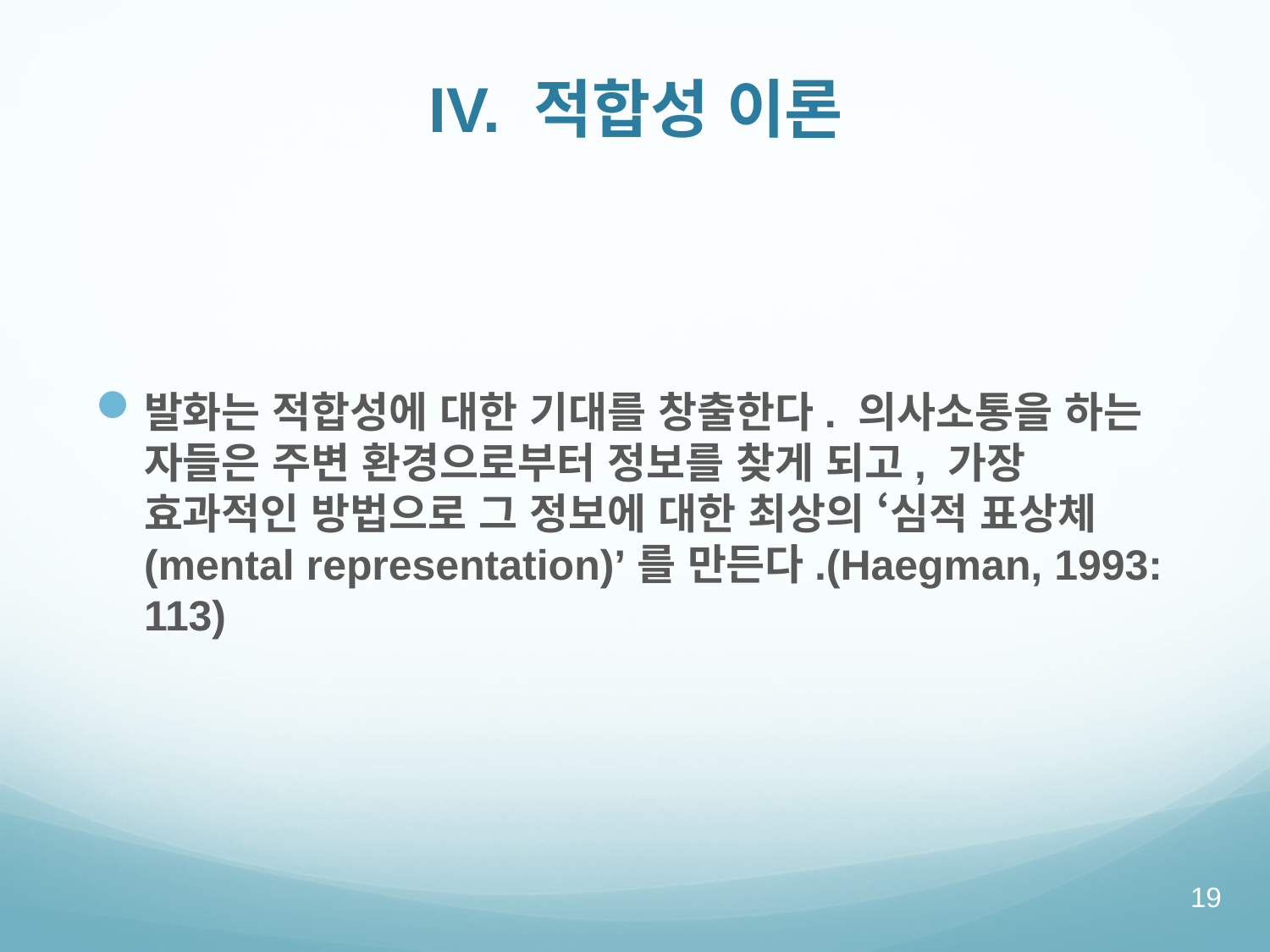

# IV. 적합성 이론
발화는 적합성에 대한 기대를 창출한다. 의사소통을 하는 자들은 주변 환경으로부터 정보를 찾게 되고, 가장 효과적인 방법으로 그 정보에 대한 최상의 ‘심적 표상체(mental representation)’를 만든다.(Haegman, 1993: 113)

19